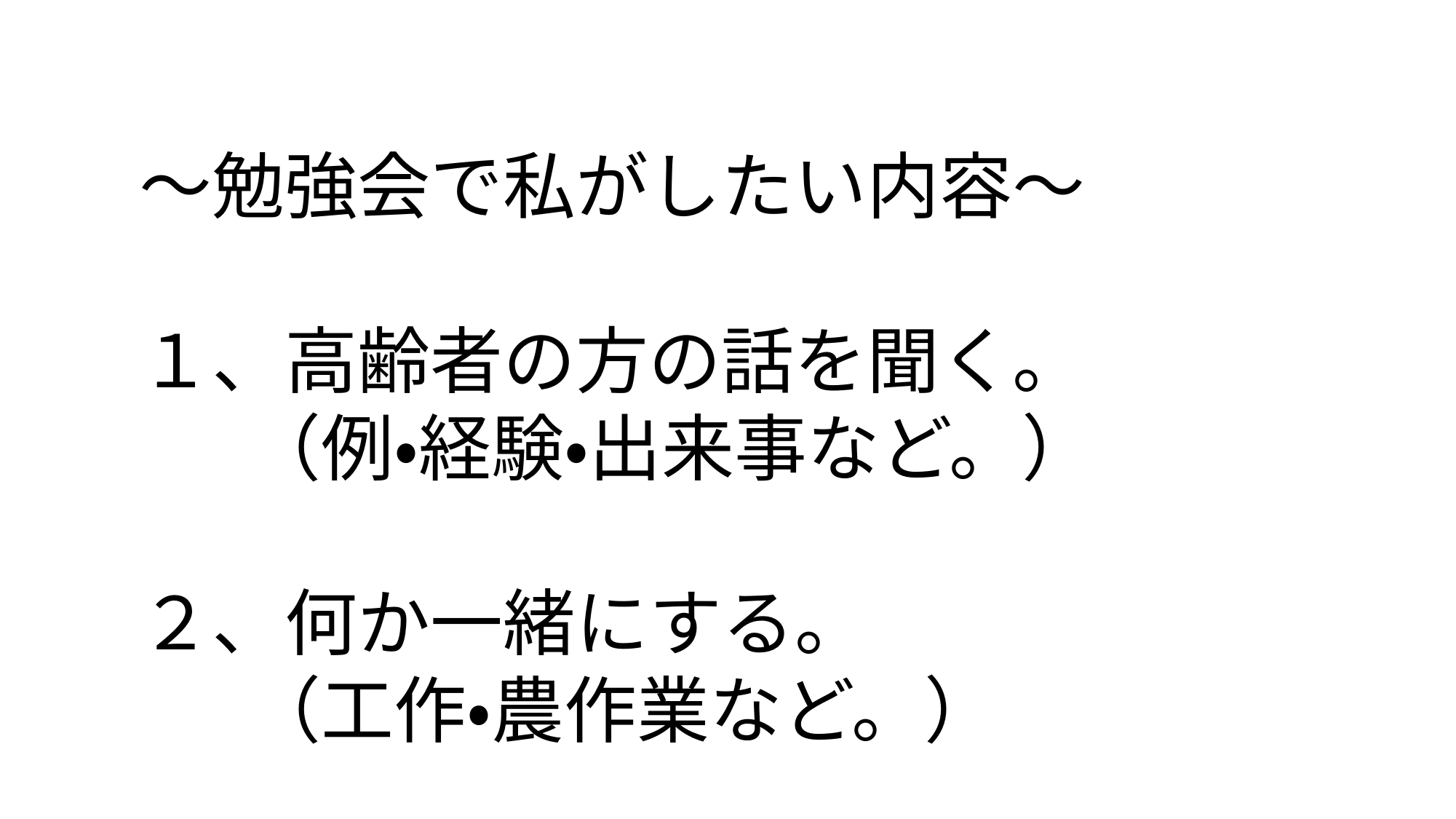

～勉強会で私がしたい内容～

１、高齢者の方の話を聞く。
	（例・経験・出来事など。）

２、何か一緒にする。
	（工作・農作業など。）